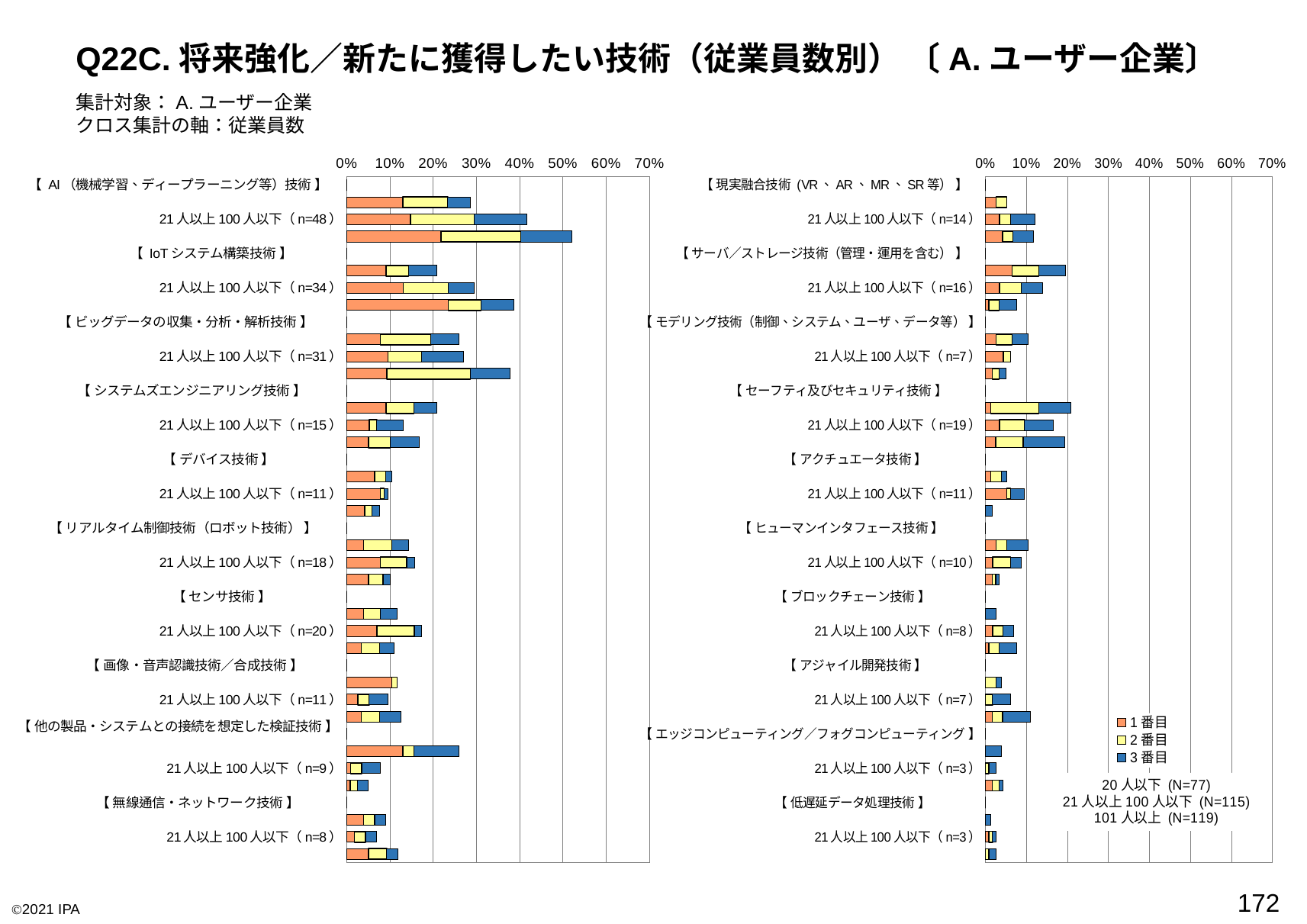

Q22C.将来強化／新たに獲得したい技術（従業員数別） 〔A.ユーザー企業〕
集計対象：A.ユーザー企業
クロス集計の軸：従業員数

### Chart

| Category | 1番目 | 2番目 | 3番目 |
|---|---|---|---|
| 【 AI（機械学習、ディープラーニング等）技術 】     | 0.0 | 0.0 | 0.0 |
| 20人以下（n=22） | 0.12987012987012986 | 0.1038961038961039 | 0.05194805194805195 |
| 21人以上100人以下（n=48） | 0.14782608695652175 | 0.14782608695652175 | 0.12173913043478261 |
| 101人以上（n=62） | 0.2184873949579832 | 0.18487394957983194 | 0.11764705882352941 |
| 【 IoTシステム構築技術 】               | 0.0 | 0.0 | 0.0 |
| 20人以下（n=16） | 0.09090909090909091 | 0.05194805194805195 | 0.06493506493506493 |
| 21人以上100人以下（n=34） | 0.13043478260869565 | 0.10434782608695652 | 0.06086956521739131 |
| 101人以上（n=46） | 0.23529411764705882 | 0.07563025210084033 | 0.07563025210084033 |
| 【 ビッグデータの収集・分析・解析技術 】         | 0.0 | 0.0 | 0.0 |
| 20人以下（n=20） | 0.07792207792207792 | 0.11688311688311688 | 0.06493506493506493 |
| 21人以上100人以下（n=31） | 0.09565217391304348 | 0.0782608695652174 | 0.09565217391304348 |
| 101人以上（n=45） | 0.09243697478991597 | 0.19327731092436976 | 0.09243697478991597 |
| 【 システムズエンジニアリング技術 】           | 0.0 | 0.0 | 0.0 |
| 20人以下（n=16） | 0.09090909090909091 | 0.06493506493506493 | 0.05194805194805195 |
| 21人以上100人以下（n=15） | 0.05217391304347826 | 0.017391304347826087 | 0.06086956521739131 |
| 101人以上（n=20） | 0.05042016806722689 | 0.05042016806722689 | 0.06722689075630252 |
| 【 デバイス技術 】                    | 0.0 | 0.0 | 0.0 |
| 20人以下（n=8） | 0.06493506493506493 | 0.025974025974025976 | 0.012987012987012988 |
| 21人以上100人以下（n=11） | 0.0782608695652174 | 0.008695652173913044 | 0.008695652173913044 |
| 101人以上（n=9） | 0.04201680672268908 | 0.01680672268907563 | 0.01680672268907563 |
| 【 リアルタイム制御技術（ロボット技術） 】        | 0.0 | 0.0 | 0.0 |
| 20人以下（n=11） | 0.03896103896103896 | 0.06493506493506493 | 0.03896103896103896 |
| 21人以上100人以下（n=18） | 0.0782608695652174 | 0.06086956521739131 | 0.017391304347826087 |
| 101人以上（n=12） | 0.05042016806722689 | 0.03361344537815126 | 0.01680672268907563 |
| 【 センサ技術 】                     | 0.0 | 0.0 | 0.0 |
| 20人以下（n=9） | 0.03896103896103896 | 0.03896103896103896 | 0.03896103896103896 |
| 21人以上100人以下（n=20） | 0.06956521739130435 | 0.08695652173913043 | 0.017391304347826087 |
| 101人以上（n=13） | 0.03361344537815126 | 0.04201680672268908 | 0.03361344537815126 |
| 【 画像・音声認識技術／合成技術 】            | 0.0 | 0.0 | 0.0 |
| 20人以下（n=9） | 0.1038961038961039 | 0.012987012987012988 | 0.0 |
| 21人以上100人以下（n=11） | 0.02608695652173913 | 0.02608695652173913 | 0.043478260869565216 |
| 101人以上（n=15） | 0.03361344537815126 | 0.04201680672268908 | 0.05042016806722689 |
| 【 他の製品・システムとの接続を想定した検証技術 】    | 0.0 | 0.0 | 0.0 |
| 20人以下（n=20） | 0.12987012987012986 | 0.025974025974025976 | 0.1038961038961039 |
| 21人以上100人以下（n=9） | 0.008695652173913044 | 0.02608695652173913 | 0.043478260869565216 |
| 101人以上（n=6） | 0.008403361344537815 | 0.01680672268907563 | 0.025210084033613446 |
| 【 無線通信・ネットワーク技術 】             | 0.0 | 0.0 | 0.0 |
| 20人以下（n=7） | 0.03896103896103896 | 0.025974025974025976 | 0.025974025974025976 |
| 21人以上100人以下（n=8） | 0.017391304347826087 | 0.02608695652173913 | 0.02608695652173913 |
| 101人以上（n=14） | 0.05042016806722689 | 0.04201680672268908 | 0.025210084033613446 |

### Chart:

| Category | 1番目 | 2番目 | 3番目 |
|---|---|---|---|
| 【 現実融合技術 (VR、AR、MR、SR等） 】     | 0.0 | 0.0 | 0.0 |
| 20人以下（n=4） | 0.025974025974025976 | 0.025974025974025976 | 0.0 |
| 21人以上100人以下（n=14） | 0.034782608695652174 | 0.02608695652173913 | 0.06086956521739131 |
| 101人以上（n=14） | 0.04201680672268908 | 0.025210084033613446 | 0.05042016806722689 |
| 【 サーバ／ストレージ技術（管理・運用を含む） 】     | 0.0 | 0.0 | 0.0 |
| 20人以下（n=15） | 0.06493506493506493 | 0.06493506493506493 | 0.06493506493506493 |
| 21人以上100人以下（n=16） | 0.034782608695652174 | 0.05217391304347826 | 0.05217391304347826 |
| 101人以上（n=9） | 0.008403361344537815 | 0.025210084033613446 | 0.04201680672268908 |
| 【 モデリング技術（制御、システム、ユーザ、データ等） 】 | 0.0 | 0.0 | 0.0 |
| 20人以下（n=8） | 0.025974025974025976 | 0.03896103896103896 | 0.03896103896103896 |
| 21人以上100人以下（n=7） | 0.043478260869565216 | 0.017391304347826087 | 0.0 |
| 101人以上（n=6） | 0.01680672268907563 | 0.01680672268907563 | 0.01680672268907563 |
| 【 セーフティ及びセキュリティ技術 】           | 0.0 | 0.0 | 0.0 |
| 20人以下（n=16） | 0.012987012987012988 | 0.11688311688311688 | 0.07792207792207792 |
| 21人以上100人以下（n=19） | 0.034782608695652174 | 0.06086956521739131 | 0.06956521739130435 |
| 101人以上（n=23） | 0.025210084033613446 | 0.06722689075630252 | 0.10084033613445378 |
| 【 アクチュエータ技術 】                 | 0.0 | 0.0 | 0.0 |
| 20人以下（n=4） | 0.012987012987012988 | 0.025974025974025976 | 0.012987012987012988 |
| 21人以上100人以下（n=11） | 0.05217391304347826 | 0.008695652173913044 | 0.034782608695652174 |
| 101人以上（n=2） | 0.0 | 0.0 | 0.01680672268907563 |
| 【 ヒューマンインタフェース技術 】            | 0.0 | 0.0 | 0.0 |
| 20人以下（n=8） | 0.025974025974025976 | 0.025974025974025976 | 0.05194805194805195 |
| 21人以上100人以下（n=10） | 0.017391304347826087 | 0.043478260869565216 | 0.02608695652173913 |
| 101人以上（n=4） | 0.01680672268907563 | 0.008403361344537815 | 0.008403361344537815 |
| 【 ブロックチェーン技術 】                | 0.0 | 0.0 | 0.0 |
| 20人以下（n=2） | 0.0 | 0.0 | 0.025974025974025976 |
| 21人以上100人以下（n=8） | 0.017391304347826087 | 0.02608695652173913 | 0.02608695652173913 |
| 101人以上（n=9） | 0.008403361344537815 | 0.025210084033613446 | 0.04201680672268908 |
| 【 アジャイル開発技術 】                 | 0.0 | 0.0 | 0.0 |
| 20人以下（n=3） | 0.0 | 0.025974025974025976 | 0.012987012987012988 |
| 21人以上100人以下（n=7） | 0.0 | 0.017391304347826087 | 0.043478260869565216 |
| 101人以上（n=13） | 0.01680672268907563 | 0.025210084033613446 | 0.06722689075630252 |
| 【 エッジコンピューティング／フォグコンピューティング 】 | 0.0 | 0.0 | 0.0 |
| 20人以下（n=3） | 0.0 | 0.0 | 0.03896103896103896 |
| 21人以上100人以下（n=3） | 0.0 | 0.008695652173913044 | 0.017391304347826087 |
| 101人以上（n=5） | 0.01680672268907563 | 0.01680672268907563 | 0.008403361344537815 |
| 【 低遅延データ処理技術 】                | 0.0 | 0.0 | 0.0 |
| 20人以下（n=1） | 0.0 | 0.0 | 0.012987012987012988 |
| 21人以上100人以下（n=3） | 0.008695652173913044 | 0.008695652173913044 | 0.008695652173913044 |
| 101人以上（n=3） | 0.0 | 0.008403361344537815 | 0.01680672268907563 |